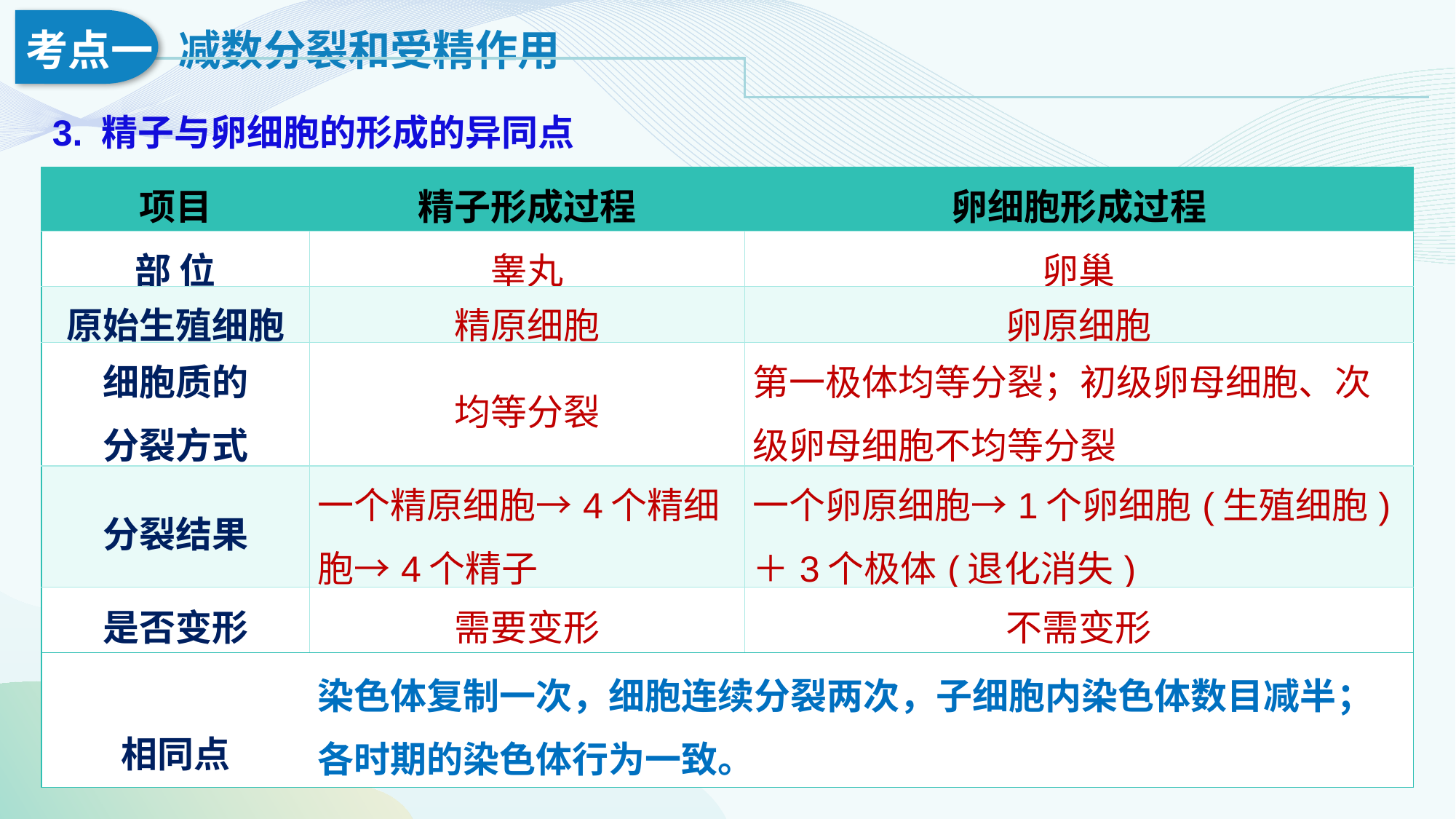

3. 精子与卵细胞的形成的异同点
| 项目 | 精子形成过程 | 卵细胞形成过程 |
| --- | --- | --- |
| 部 位 | 睾丸 | 卵巢 |
| 原始生殖细胞 | 精原细胞 | 卵原细胞 |
| 细胞质的 分裂方式 | 均等分裂 | 第一极体均等分裂；初级卵母细胞、次级卵母细胞不均等分裂 |
| 分裂结果 | 一个精原细胞→4个精细胞→4个精子 | 一个卵原细胞→1个卵细胞(生殖细胞)＋3个极体(退化消失) |
| 是否变形 | 需要变形 | 不需变形 |
| 相同点 | 染色体复制一次，细胞连续分裂两次，子细胞内染色体数目减半； 各时期的染色体行为一致。 |  |